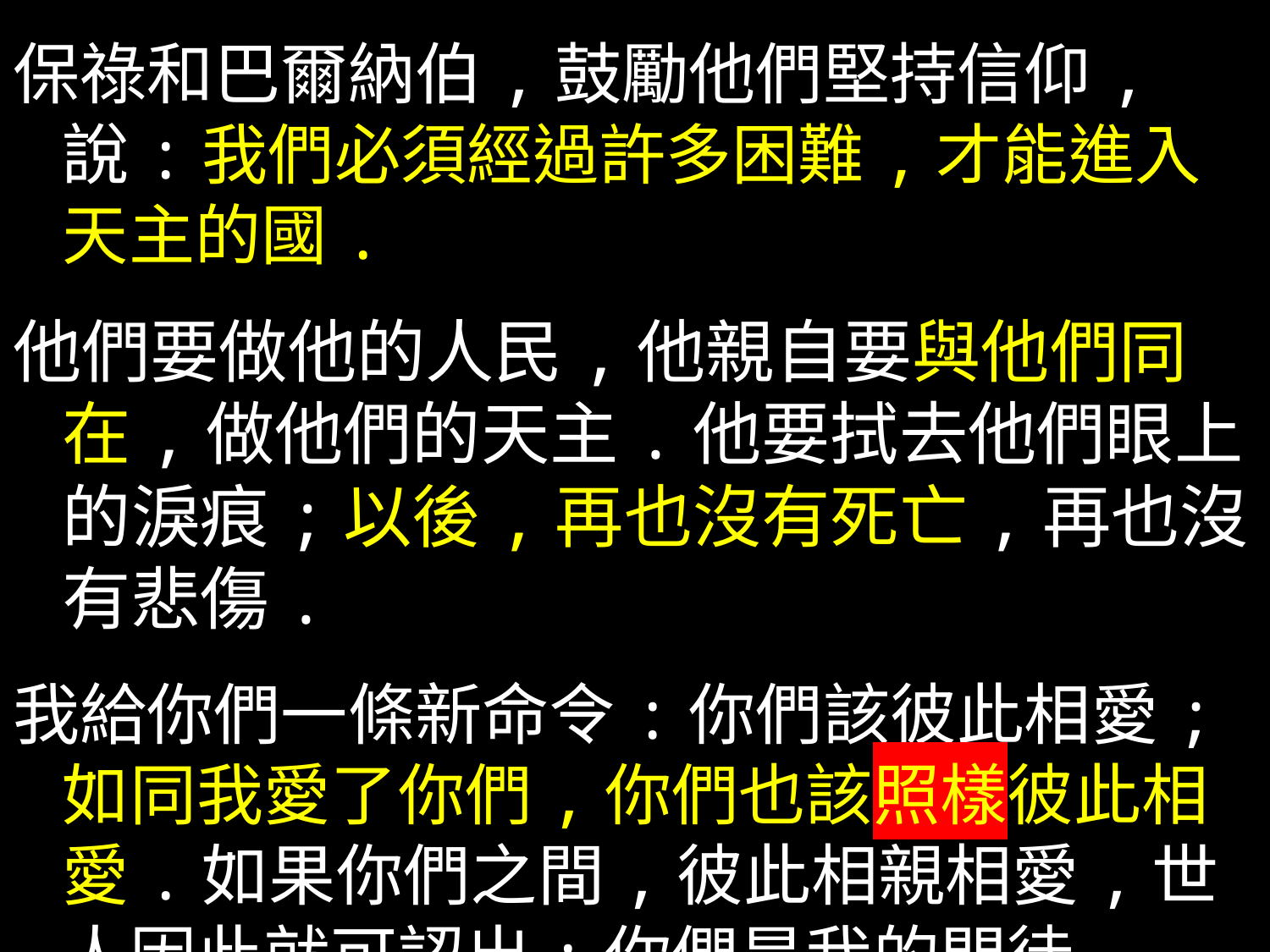

保祿和巴爾納伯,鼓勵他們堅持信仰,說:我們必須經過許多困難,才能進入天主的國.
他們要做他的人民,他親自要與他們同在,做他們的天主.他要拭去他們眼上的淚痕;以後,再也沒有死亡,再也沒有悲傷.
我給你們一條新命令:你們該彼此相愛;如同我愛了你們,你們也該照樣彼此相愛.如果你們之間,彼此相親相愛,世人因此就可認出:你們是我的門徒.